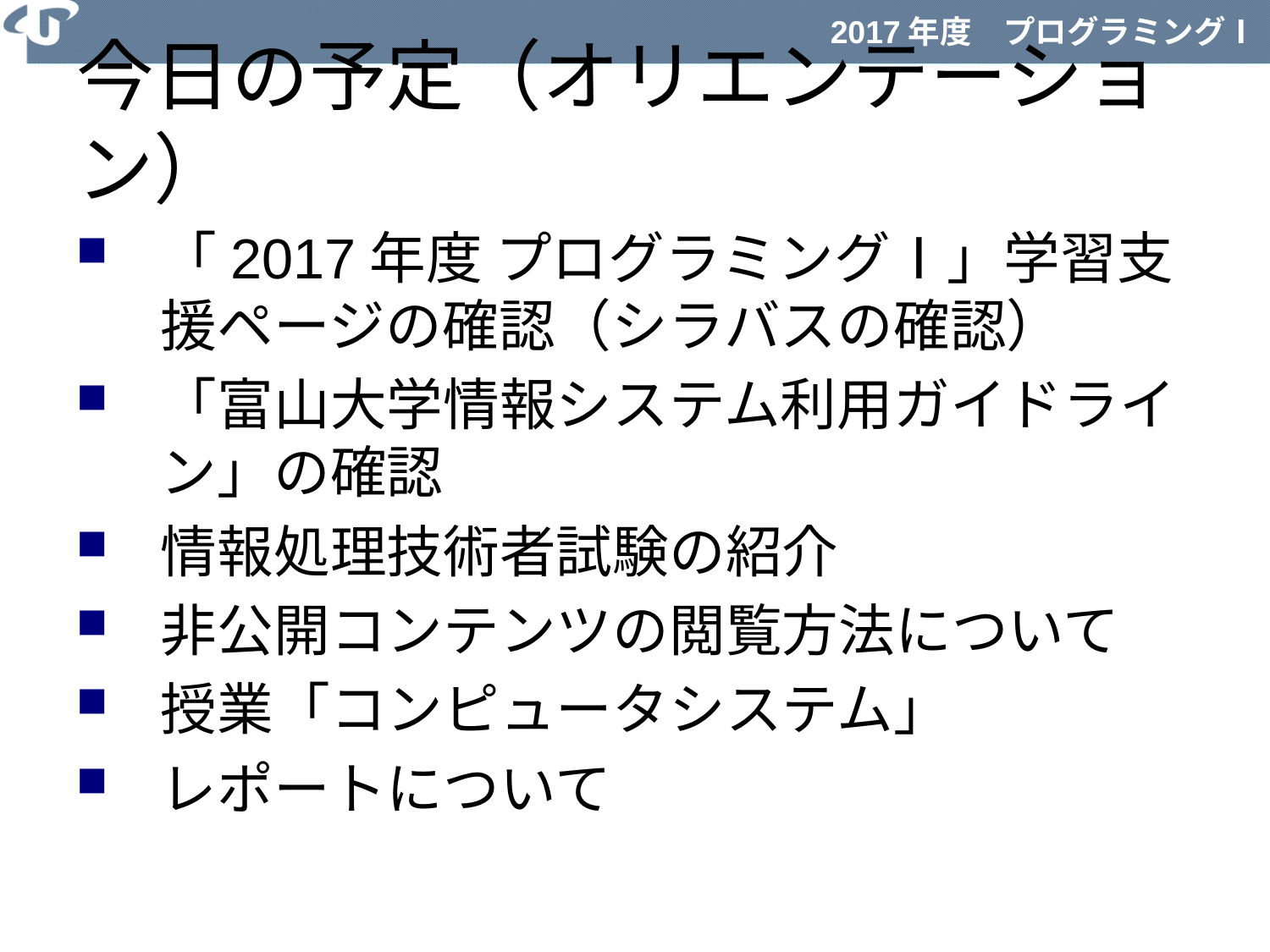

今日の予定（オリエンテーション）
「2017年度 プログラミングⅠ」学習支援ページの確認（シラバスの確認）
「富山大学情報システム利用ガイドライン」の確認
情報処理技術者試験の紹介
非公開コンテンツの閲覧方法について
授業「コンピュータシステム」
レポートについて